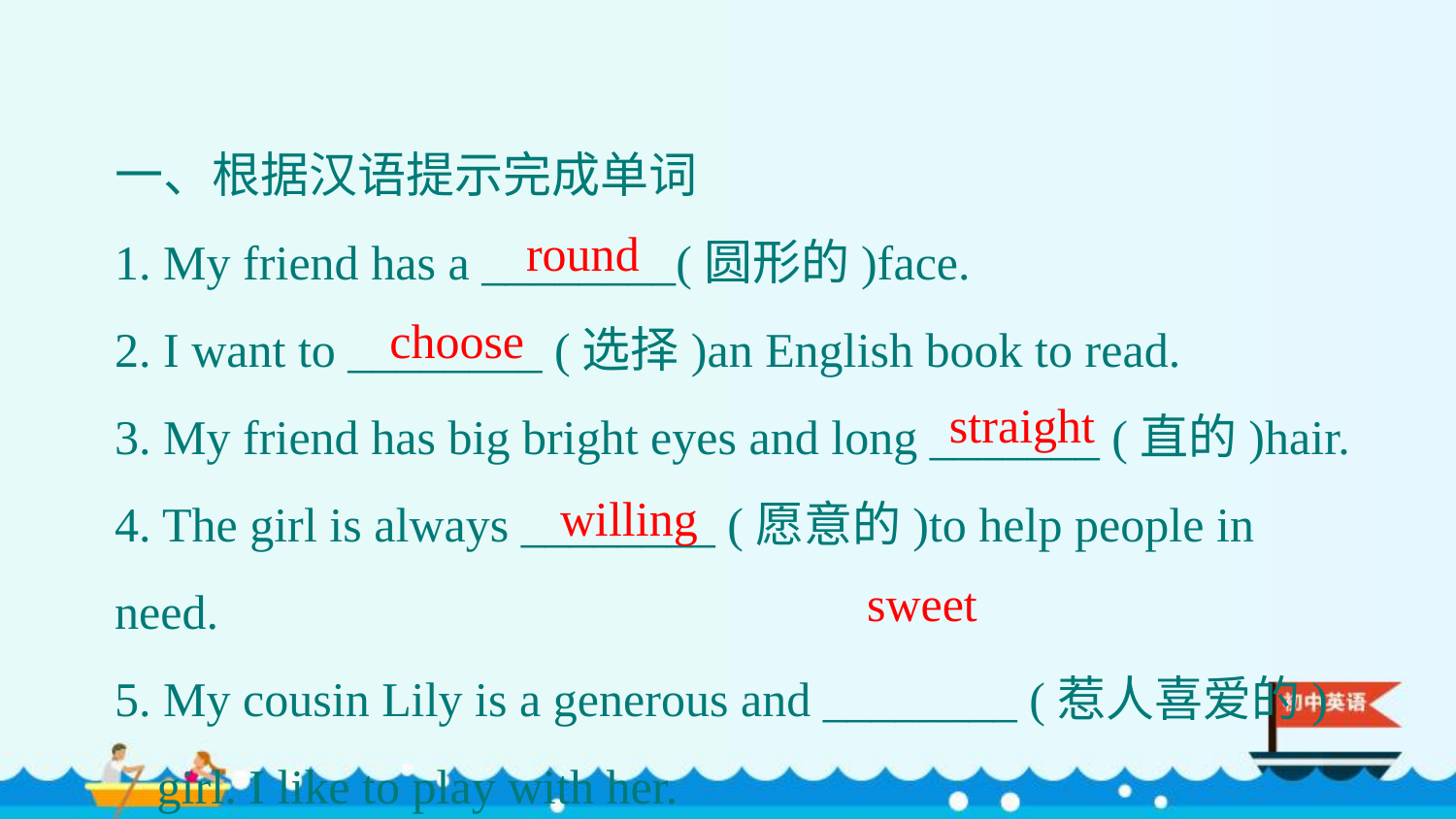

一、根据汉语提示完成单词
1. My friend has a ________(圆形的)face.
2. I want to ________ (选择)an English book to read.
3. My friend has big bright eyes and long _______ (直的)hair.
4. The girl is always ________ (愿意的)to help people in need.
5. My cousin Lily is a generous and ________ (惹人喜爱的) girl. I like to play with her.
round
choose
straight
willing
sweet